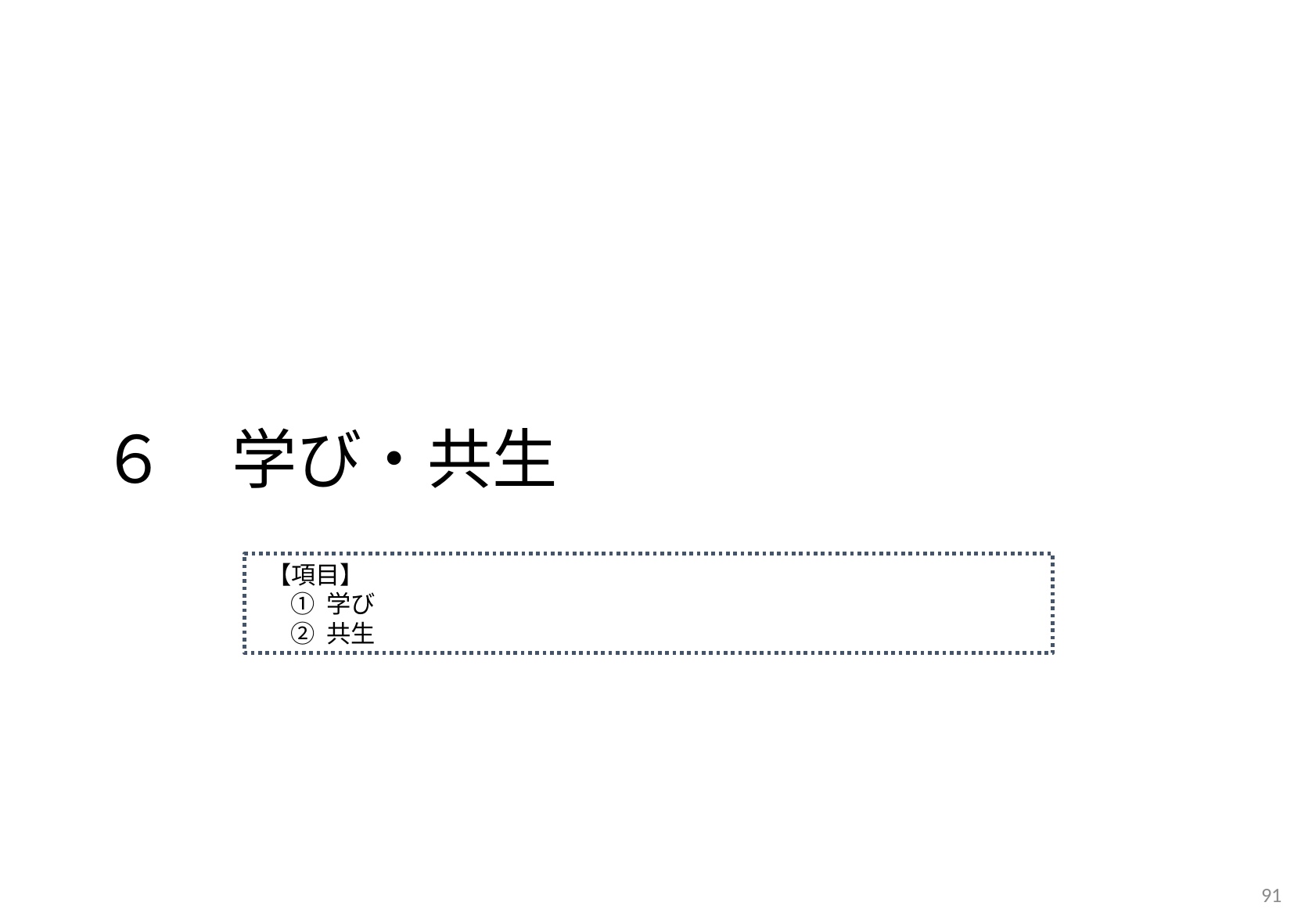

６　学び・共生
【項目】
① 学び
② 共生
91